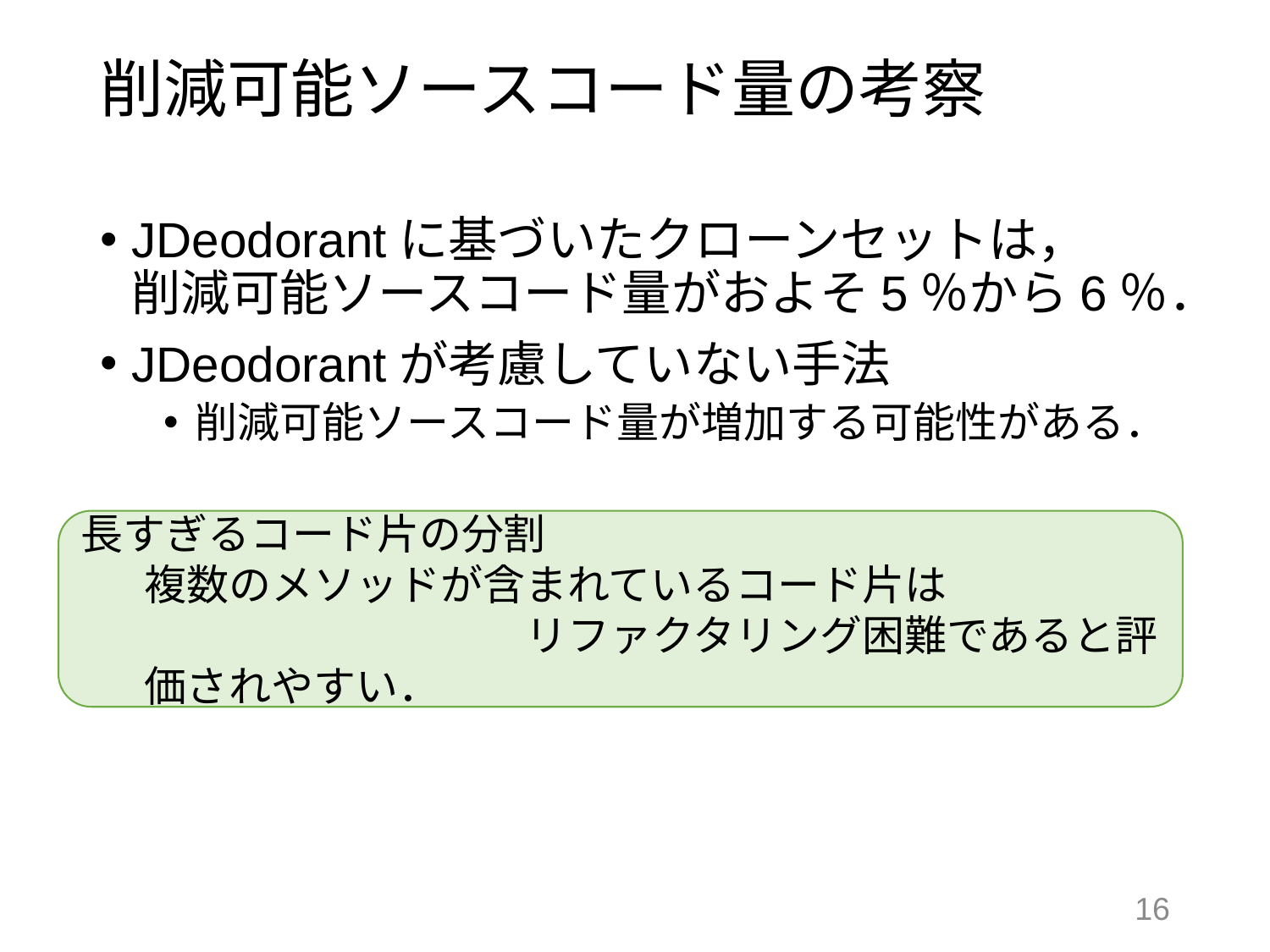

# 削減可能ソースコード量の考察
JDeodorantに基づいたクローンセットは，　削減可能ソースコード量がおよそ5％から6％．
JDeodorantが考慮していない手法
削減可能ソースコード量が増加する可能性がある．

長すぎるコード片の分割
複数のメソッドが含まれているコード片は　　　　　　　　　　　　　　リファクタリング困難であると評価されやすい．
16